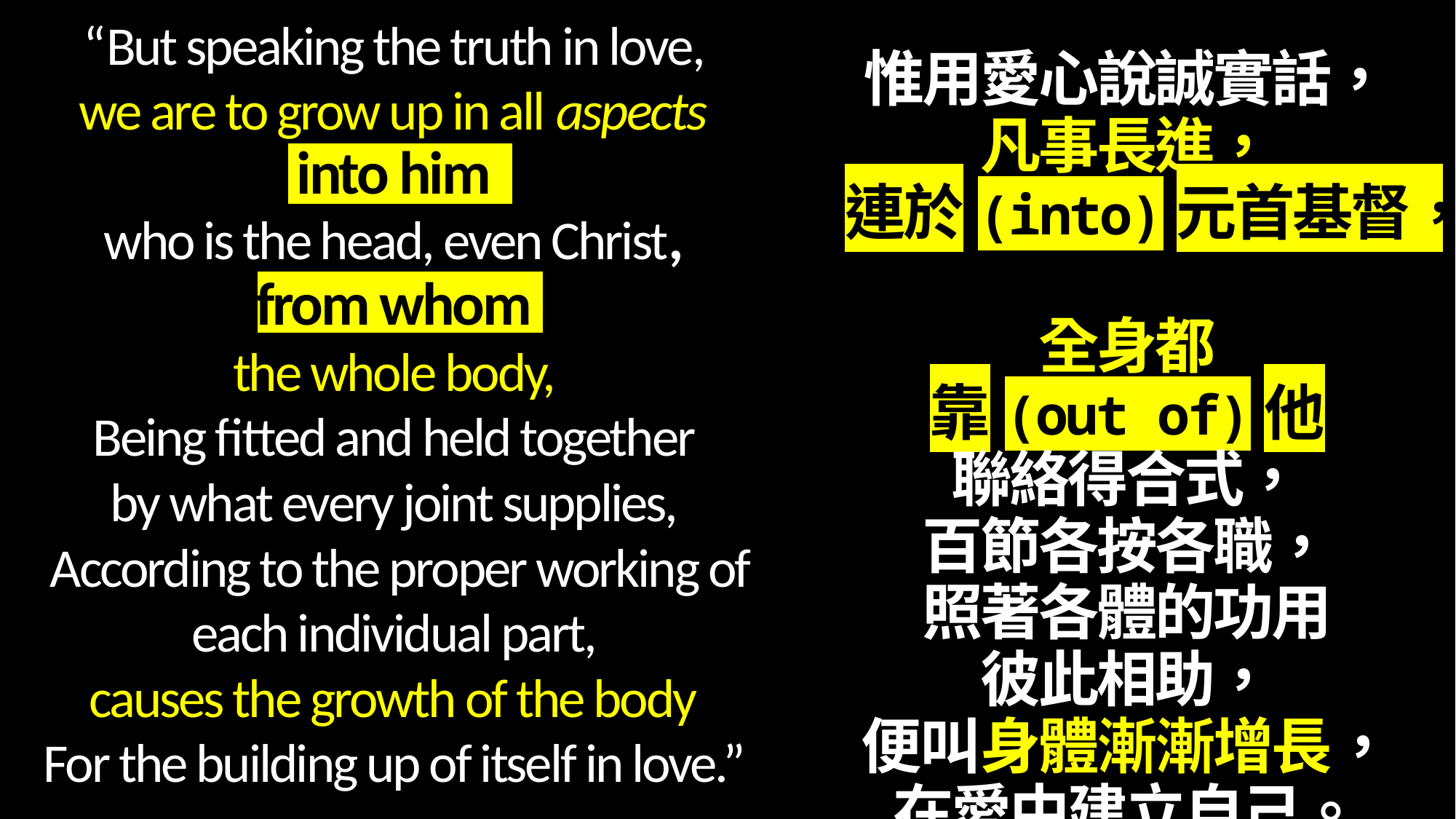

“But speaking the truth in love,
we are to grow up in all aspects
into him
who is the head, even Christ,
from whom
the whole body,
Being fitted and held together
by what every joint supplies,
According to the proper working of each individual part,
causes the growth of the body
For the building up of itself in love.”
惟用愛心說誠實話，
凡事長進，
連於(into)元首基督，
全身都
靠(out of)他
聯絡得合式，
百節各按各職，
照著各體的功用
彼此相助，
便叫身體漸漸增長，
在愛中建立自己。